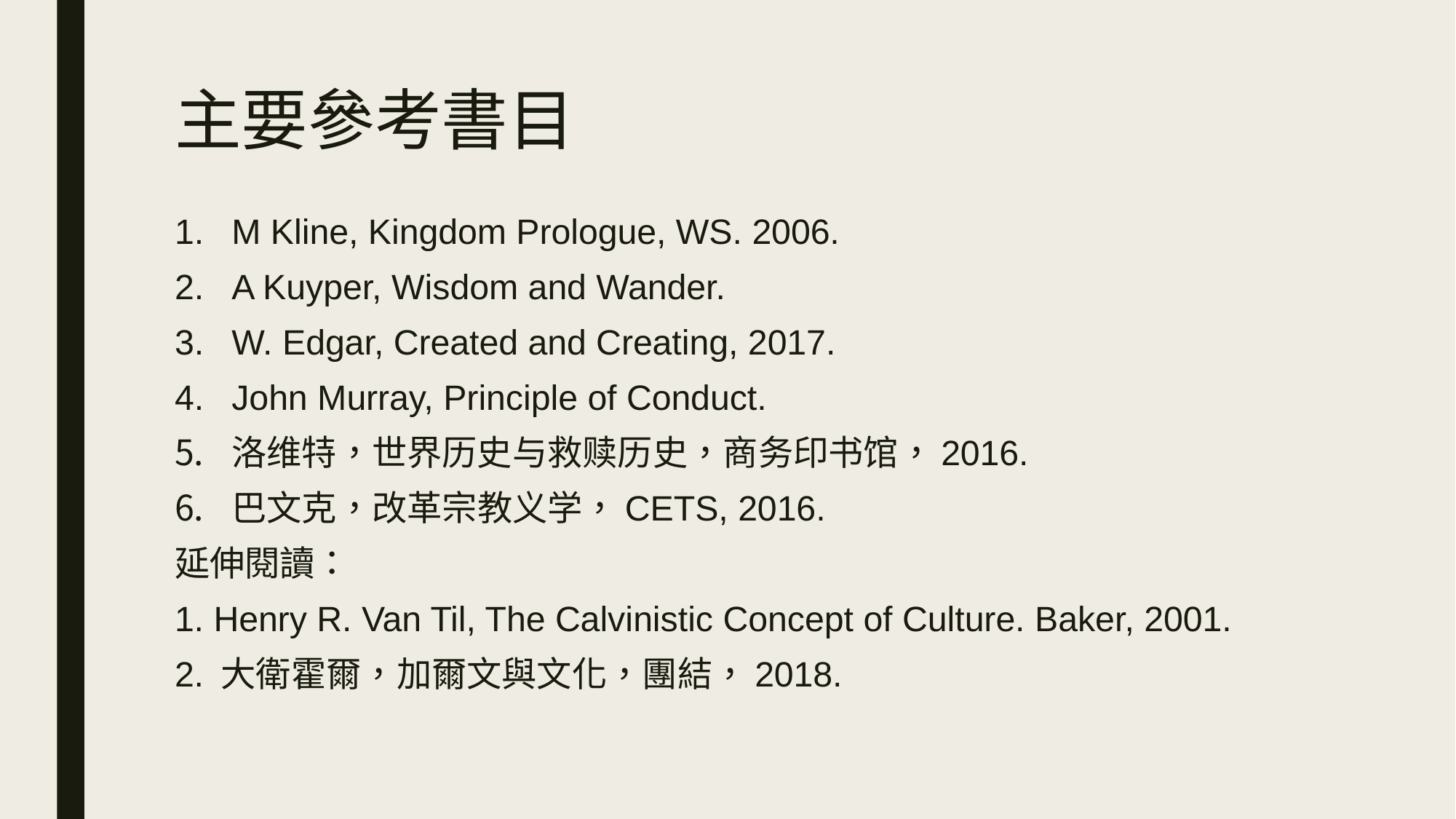

# 主要參考書目
M Kline, Kingdom Prologue, WS. 2006.
A Kuyper, Wisdom and Wander.
W. Edgar, Created and Creating, 2017.
John Murray, Principle of Conduct.
洛维特，世界历史与救赎历史，商务印书馆，2016.
巴文克，改革宗教义学，CETS, 2016.
延伸閱讀：
1. Henry R. Van Til, The Calvinistic Concept of Culture. Baker, 2001.
2. 大衛霍爾，加爾文與文化，團結，2018.